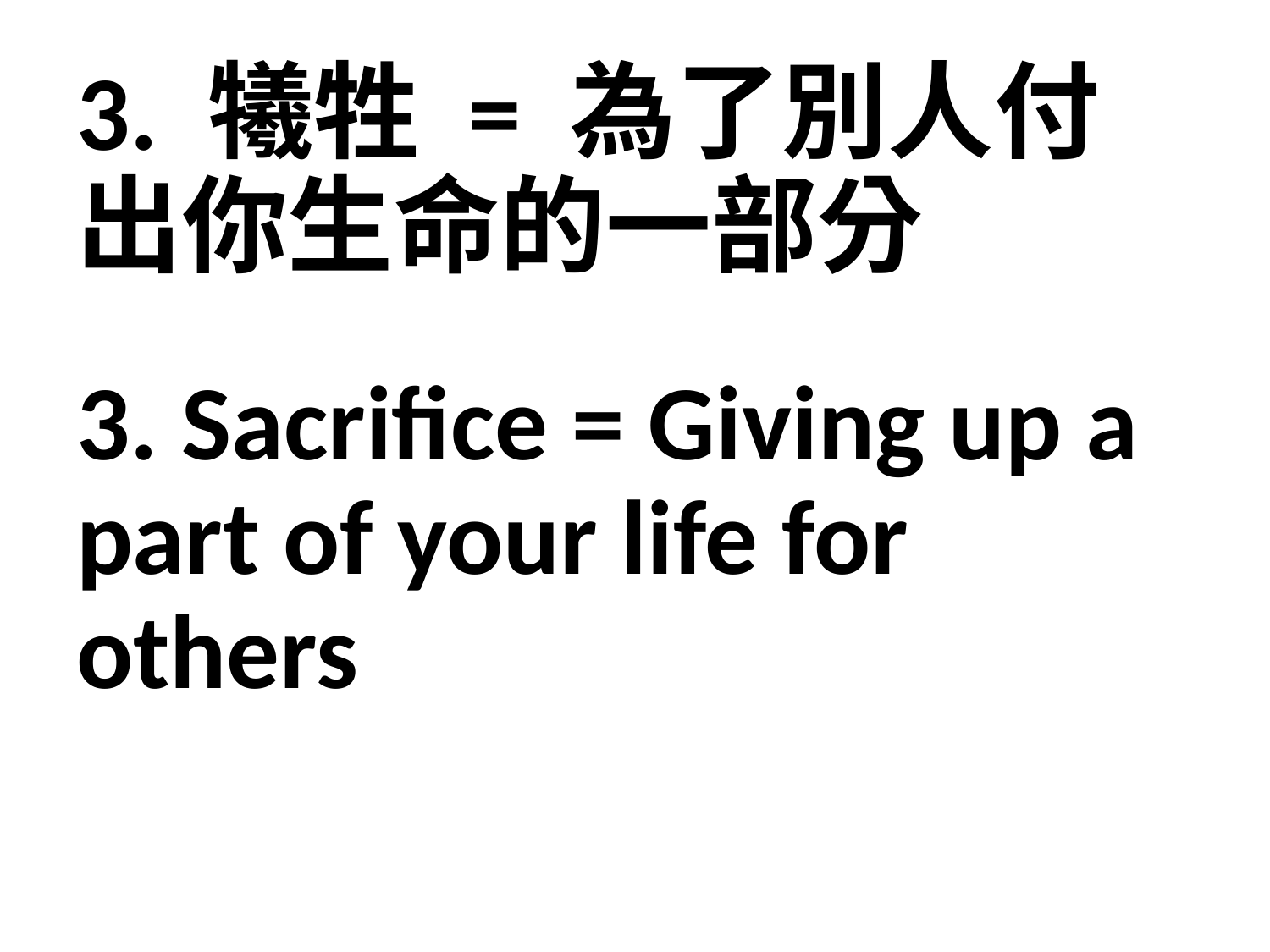

3. 犧牲 = 為了別人付出你生命的一部分

3. Sacrifice = Giving up a part of your life for others